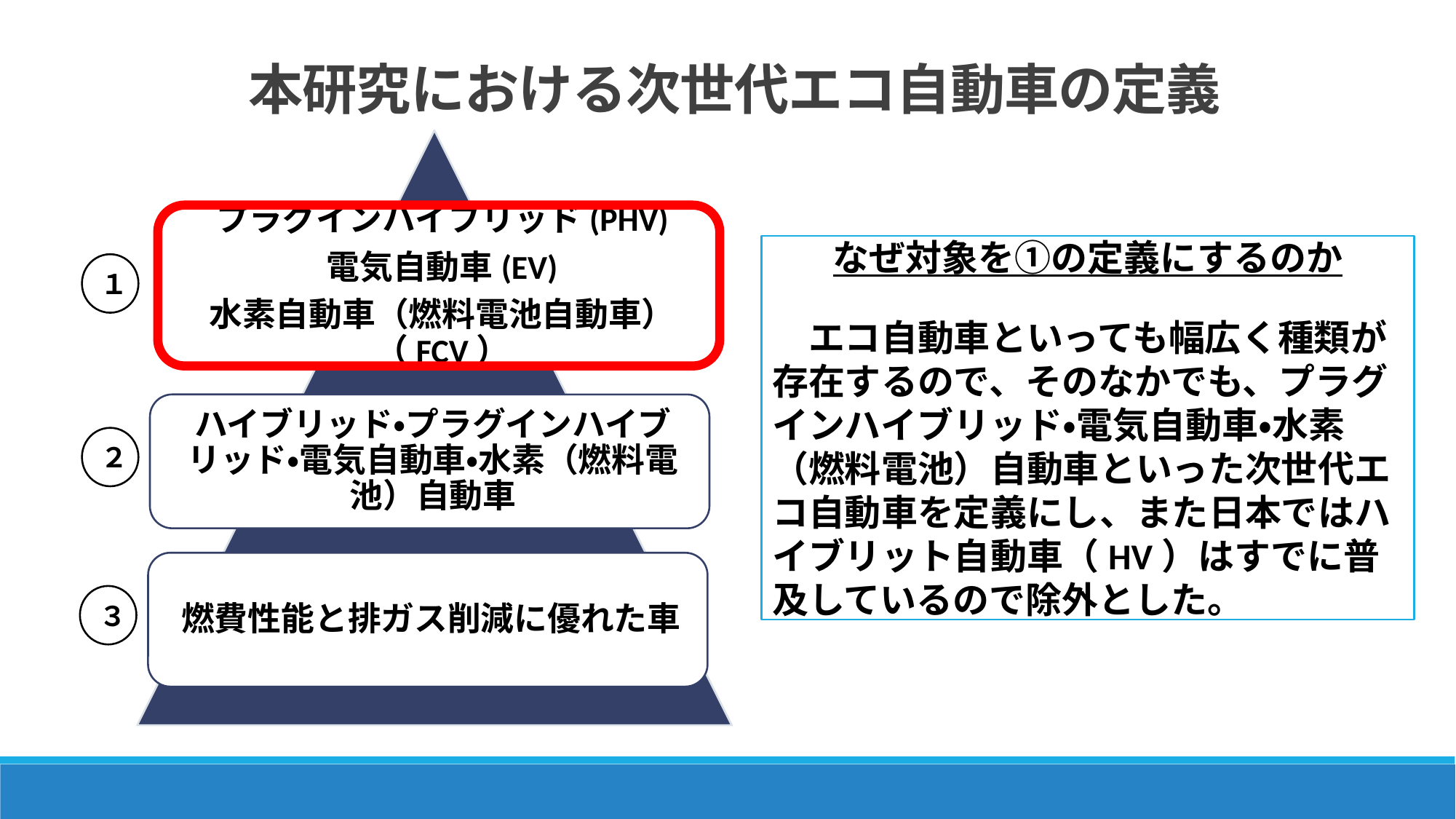

本研究における次世代エコ自動車の定義
燃費性能と排ガス削減に優れた車
ハイブリッド・プラグインハイブリッド・電気自動車・水素（燃料電池）自動車
プラグインハイブリッド(PHV)
電気自動車(EV)
水素自動車（燃料電池自動車）（FCV）

なぜ対象を①の定義にするのか

　エコ自動車といっても幅広く種類が存在するので、そのなかでも、プラグインハイブリッド・電気自動車・水素（燃料電池）自動車といった次世代エコ自動車を定義にし、また日本ではハイブリット自動車（HV）はすでに普及しているので除外とした。
１
２
３